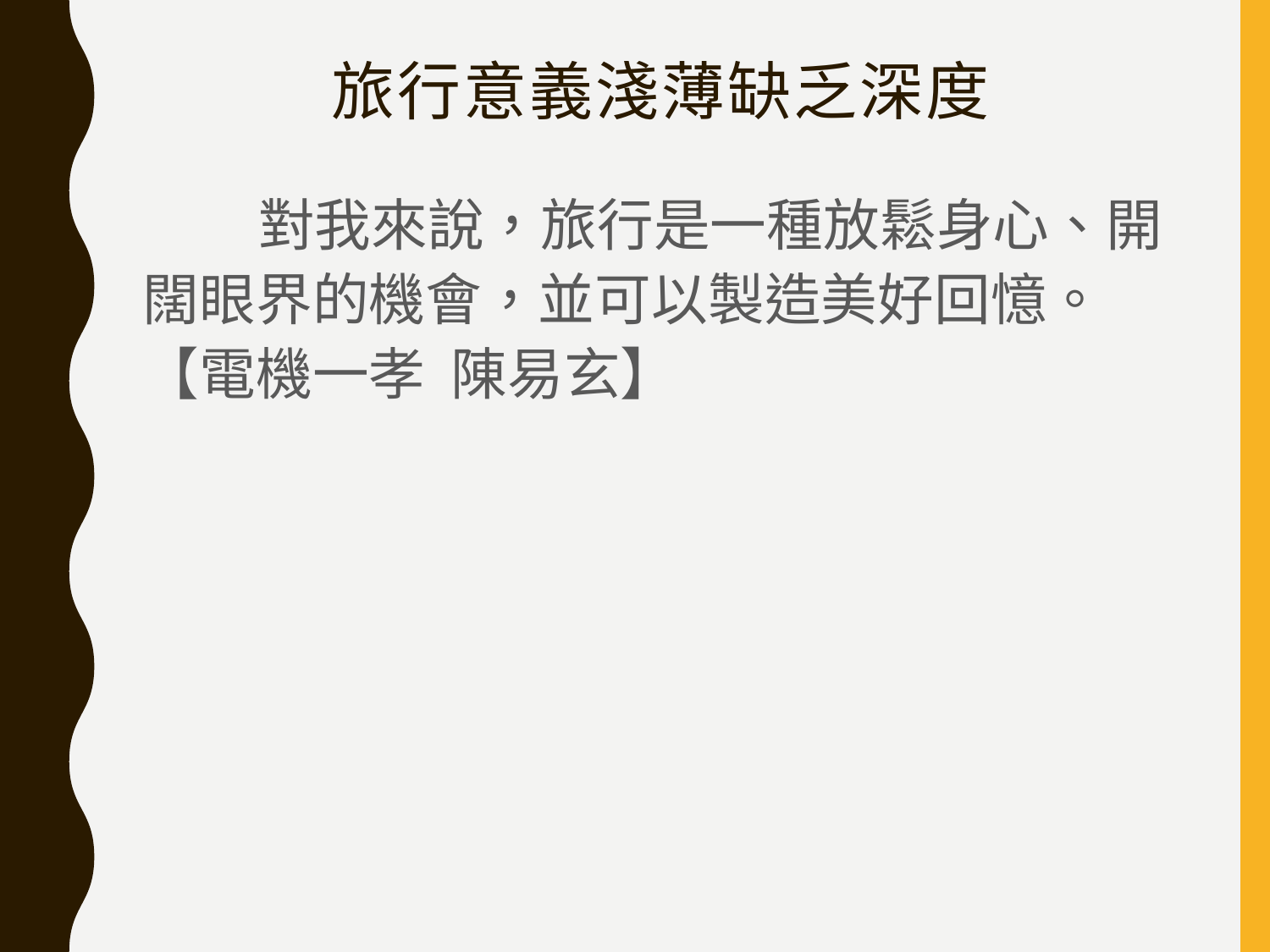

# 旅行意義淺薄缺乏深度
        對我來說，旅行是一種放鬆身心、開闊眼界的機會，並可以製造美好回憶。【電機一孝  陳易玄】